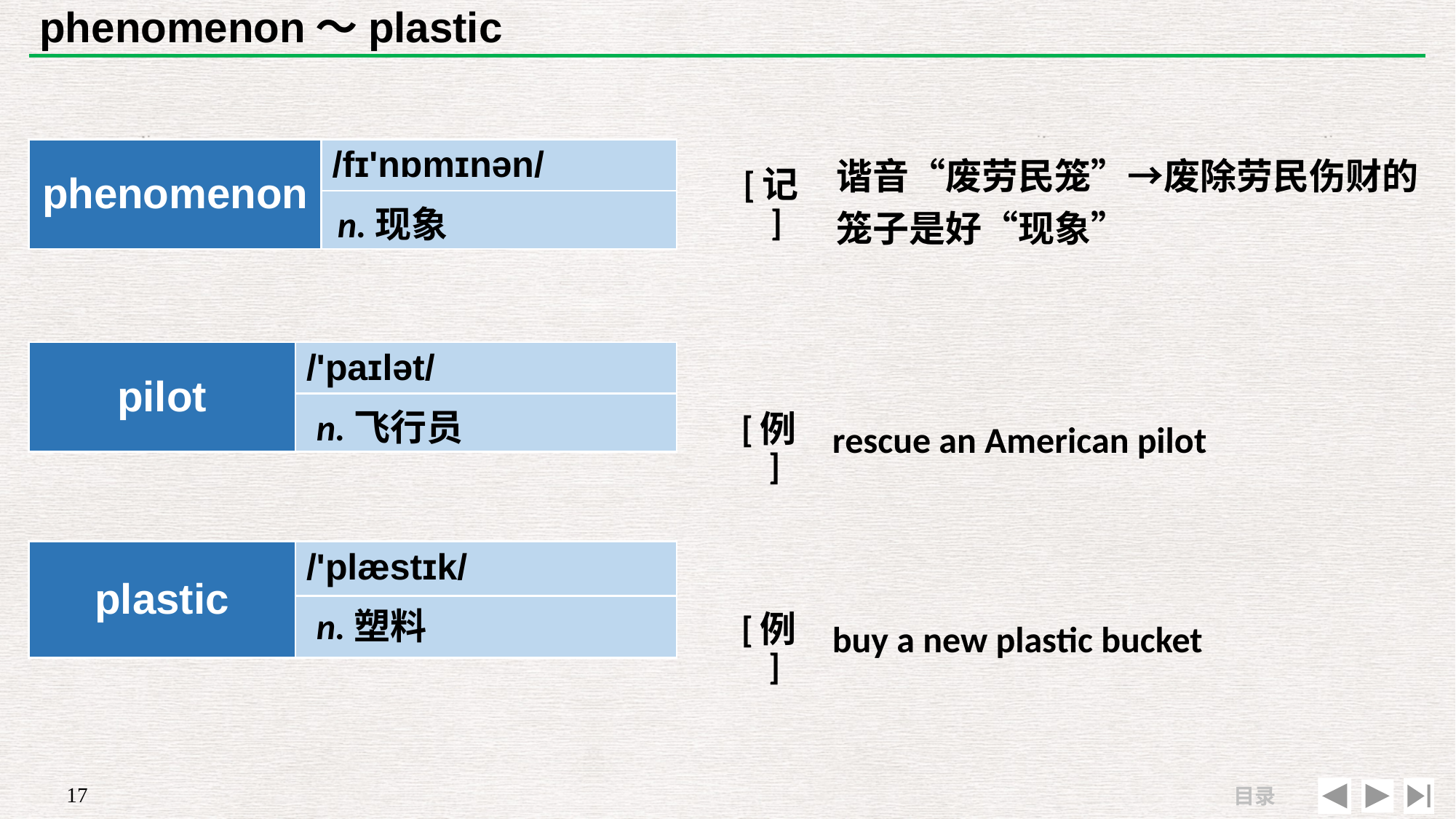

# phenomenon～plastic

| phenomenon | /fɪ'nɒmɪnən/ |
| --- | --- |
|  |  |
| [记] | 谐音“废劳民笼”→废除劳民伤财的笼子是好“现象” |
| --- | --- |
|  |  |
n.现象
| pilot | /'paɪlət/ |
| --- | --- |
|  |  |
|  |  |
| --- | --- |
| [例] | rescue an American pilot |
n.飞行员
|  |  |
| --- | --- |
| [例] | buy a new plastic bucket |
| plastic | /'plæstɪk/ |
| --- | --- |
|  |  |
n.塑料